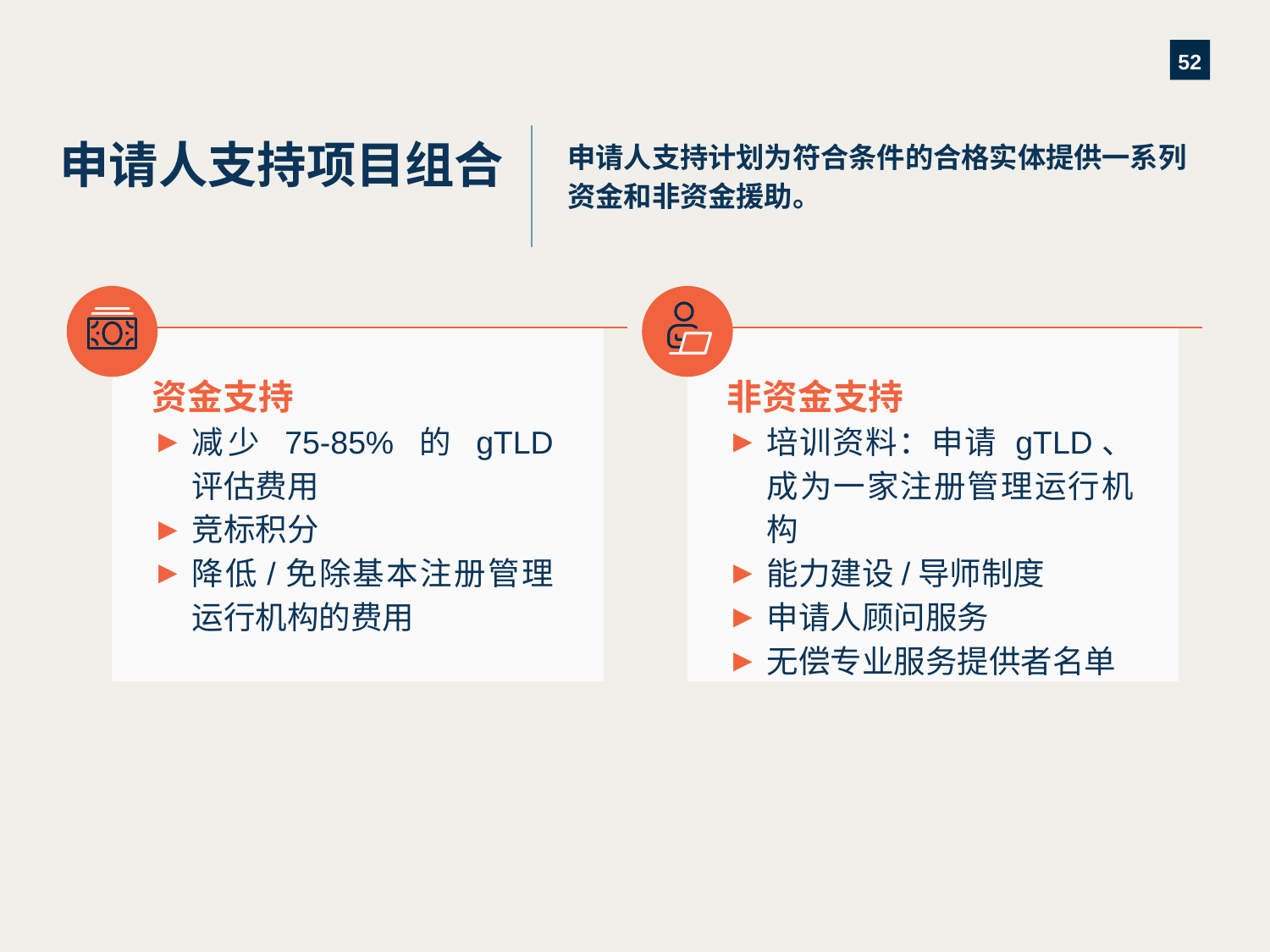

# 申请人支持项目组合
申请人支持计划为符合条件的合格实体提供一系列资金和非资金援助。

资金支持
减少 75-85% 的 gTLD 评估费用
竞标积分
降低/免除基本注册管理运行机构的费用
非资金支持
培训资料：申请 gTLD、成为一家注册管理运行机构
能力建设/导师制度
申请人顾问服务
无偿专业服务提供者名单